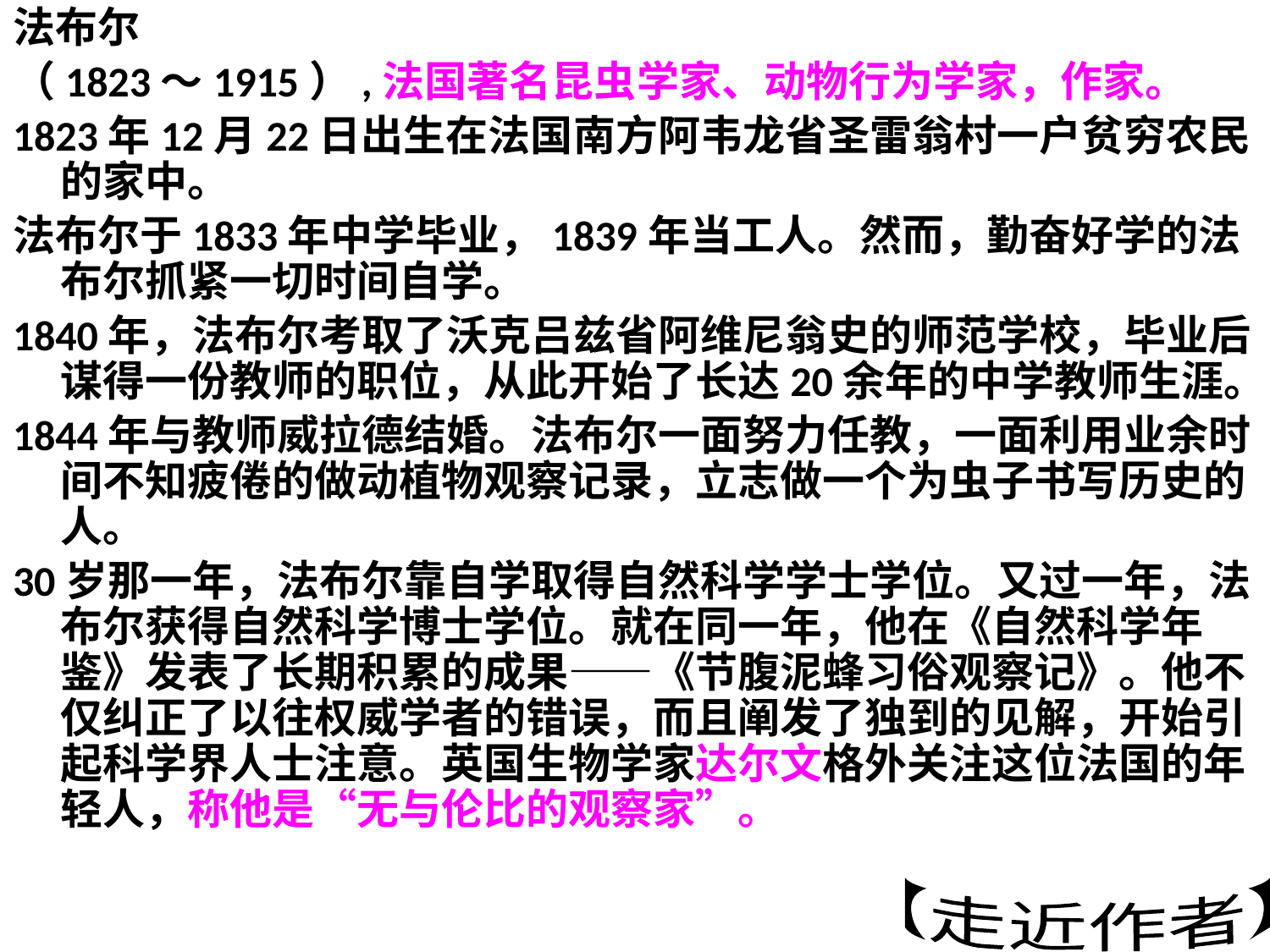

法布尔
（1823～1915）,法国著名昆虫学家、动物行为学家，作家。
1823年12月22日出生在法国南方阿韦龙省圣雷翁村一户贫穷农民的家中。
法布尔于1833年中学毕业，1839年当工人。然而，勤奋好学的法布尔抓紧一切时间自学。
1840年，法布尔考取了沃克吕兹省阿维尼翁史的师范学校，毕业后谋得一份教师的职位，从此开始了长达20余年的中学教师生涯。
1844年与教师威拉德结婚。法布尔一面努力任教，一面利用业余时间不知疲倦的做动植物观察记录，立志做一个为虫子书写历史的人。
30岁那一年，法布尔靠自学取得自然科学学士学位。又过一年，法布尔获得自然科学博士学位。就在同一年，他在《自然科学年鉴》发表了长期积累的成果——《节腹泥蜂习俗观察记》。他不仅纠正了以往权威学者的错误，而且阐发了独到的见解，开始引起科学界人士注意。英国生物学家达尔文格外关注这位法国的年轻人，称他是“无与伦比的观察家”。
【走近作者】